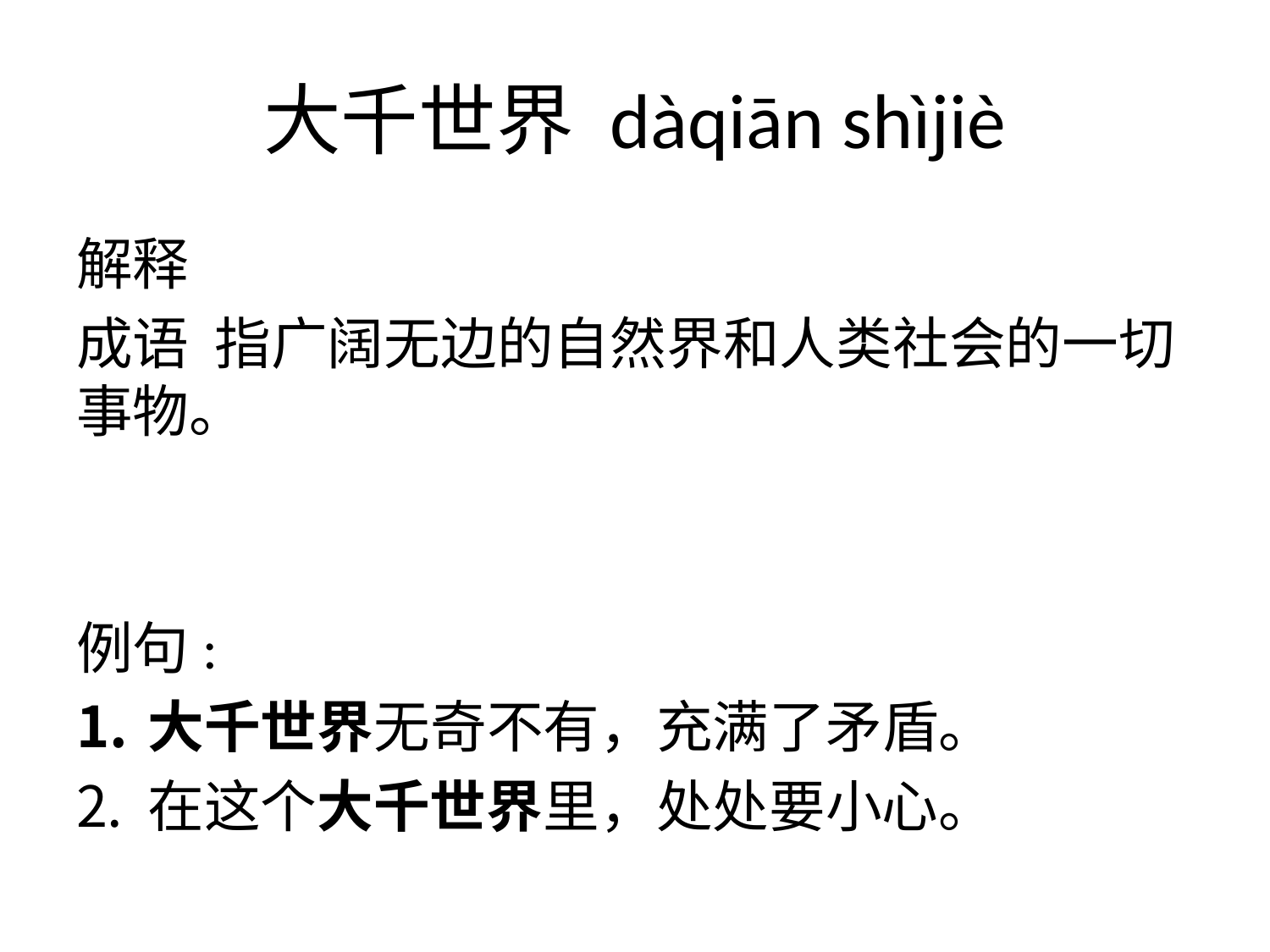

# 大千世界 dàqiān shìjiè
解释
成语  指广阔无边的自然界和人类社会的一切事物。

例句:
大千世界无奇不有，充满了矛盾。
在这个大千世界里，处处要小心。